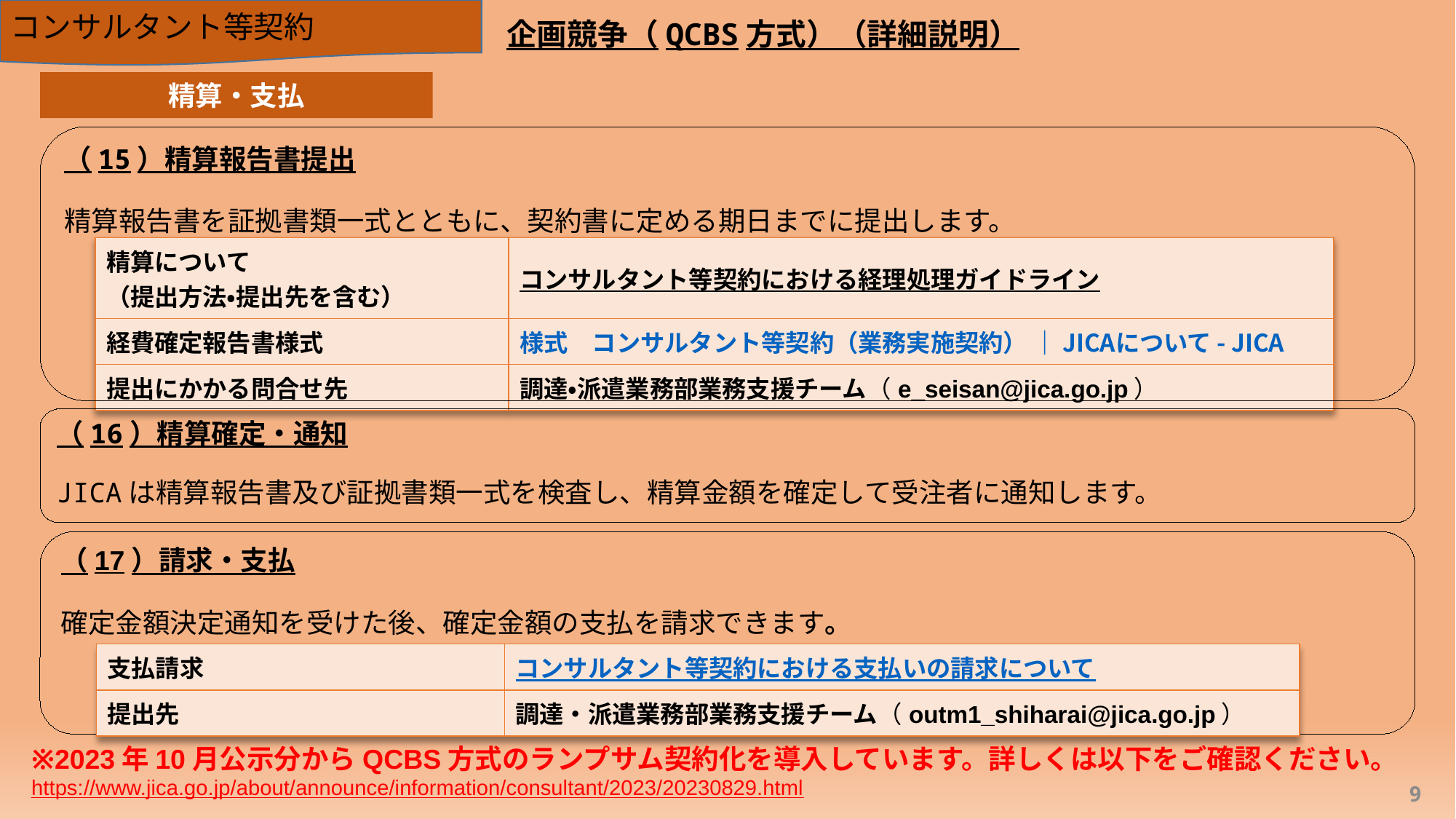

コンサルタント等契約
企画競争（QCBS方式）（詳細説明）
精算・支払
（15）精算報告書提出
精算報告書を証拠書類一式とともに、契約書に定める期日までに提出します。

| 精算について （提出方法・提出先を含む） | コンサルタント等契約における経理処理ガイドライン |
| --- | --- |
| 経費確定報告書様式 | 様式　コンサルタント等契約（業務実施契約） ｜ JICAについて - JICA |
| 提出にかかる問合せ先 | 調達・派遣業務部業務支援チーム（e\_seisan@jica.go.jp） |
（16）精算確定・通知

JICAは精算報告書及び証拠書類一式を検査し、精算金額を確定して受注者に通知します。

（17）請求・支払
確定金額決定通知を受けた後、確定金額の支払を請求できます。

| 支払請求 | コンサルタント等契約における支払いの請求について |
| --- | --- |
| 提出先 | 調達・派遣業務部業務支援チーム（outm1\_shiharai@jica.go.jp） |
※2023年10月公示分からQCBS方式のランプサム契約化を導入しています。詳しくは以下をご確認ください。
https://www.jica.go.jp/about/announce/information/consultant/2023/20230829.html
9